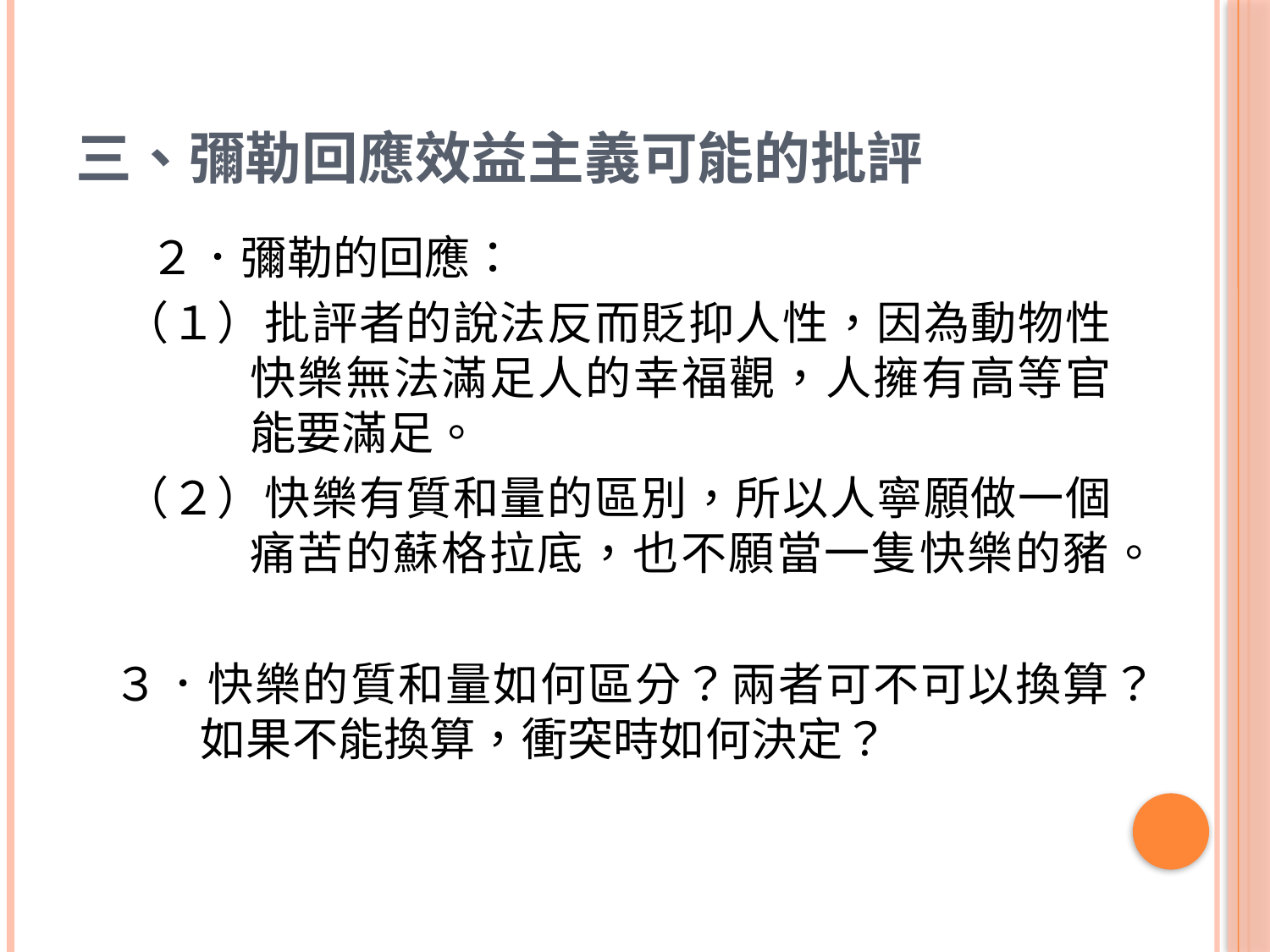

# 三、彌勒回應效益主義可能的批評
      ２．彌勒的回應：
　（１）批評者的說法反而貶抑人性，因為動物性快樂無法滿足人的幸福觀，人擁有高等官能要滿足。
　（２）快樂有質和量的區別，所以人寧願做一個痛苦的蘇格拉底，也不願當一隻快樂的豬。

  ３．快樂的質和量如何區分？兩者可不可以換算？如果不能換算，衝突時如何決定？